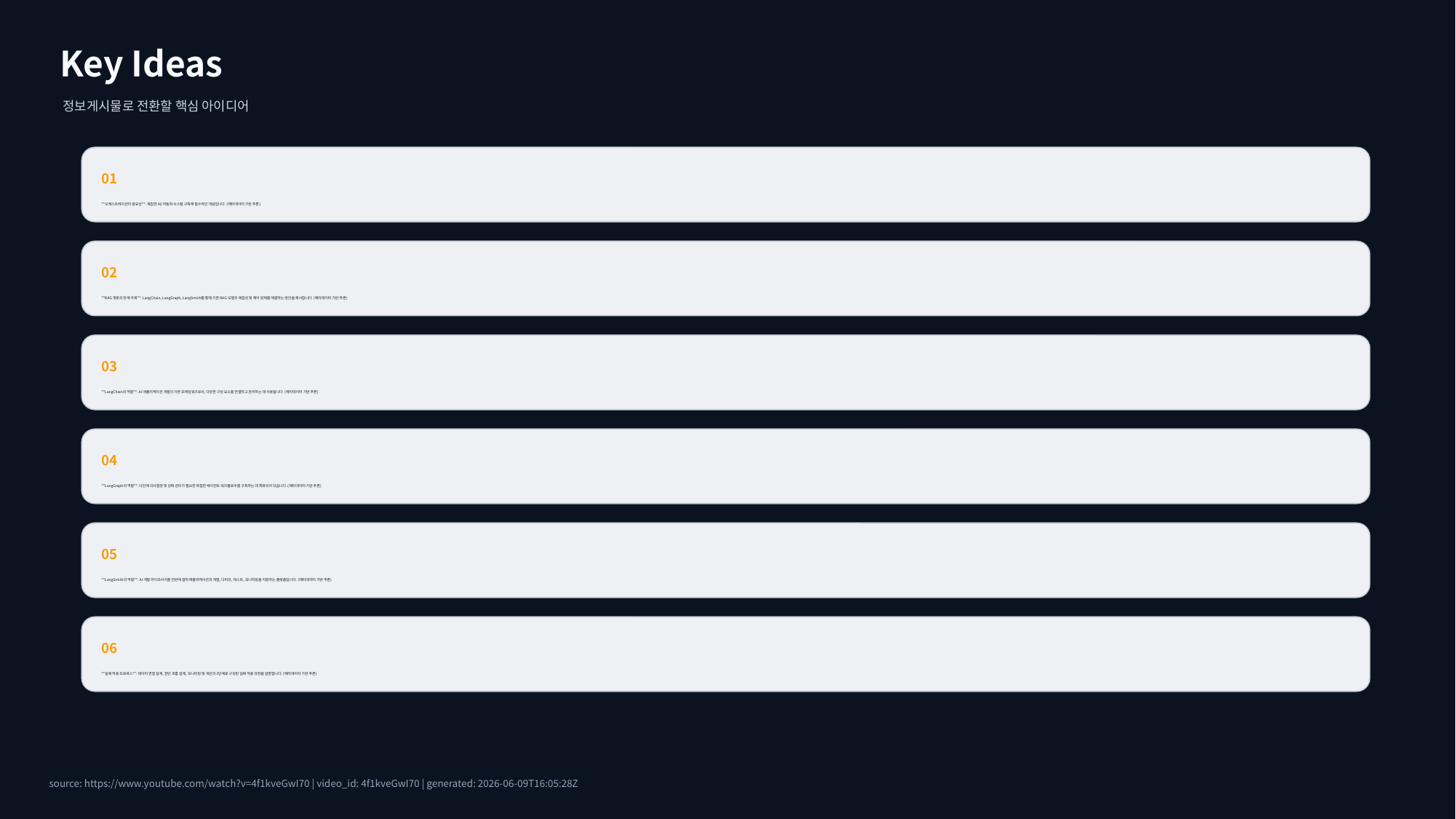

Key Ideas
정보게시물로 전환할 핵심 아이디어

01
**오케스트레이션의 중요성**: 복잡한 AI/자동화 시스템 구축에 필수적인 개념입니다. (메타데이터 기반 추론)

02
**RAG 챗봇의 한계 극복**: LangChain, LangGraph, LangSmith를 통해 기존 RAG 모델의 복잡성 및 제어 문제를 해결하는 방안을 제시합니다. (메타데이터 기반 추론)

03
**LangChain의 역할**: AI 애플리케이션 개발의 기본 프레임워크로서, 다양한 구성 요소를 연결하고 관리하는 데 사용됩니다. (메타데이터 기반 추론)

04
**LangGraph의 역할**: 다단계 의사결정 및 상태 관리가 필요한 복잡한 에이전트 워크플로우를 구축하는 데 특화되어 있습니다. (메타데이터 기반 추론)

05
**LangSmith의 역할**: AI 개발 라이프사이클 전반에 걸쳐 애플리케이션의 개발, 디버깅, 테스트, 모니터링을 지원하는 플랫폼입니다. (메타데이터 기반 추론)

06
**실제 적용 프로세스**: 데이터 연결 설계, 판단 흐름 설계, 모니터링 및 개선의 3단계로 구성된 실제 적용 과정을 설명합니다. (메타데이터 기반 추론)
source: https://www.youtube.com/watch?v=4f1kveGwI70 | video_id: 4f1kveGwI70 | generated: 2026-06-09T16:05:28Z